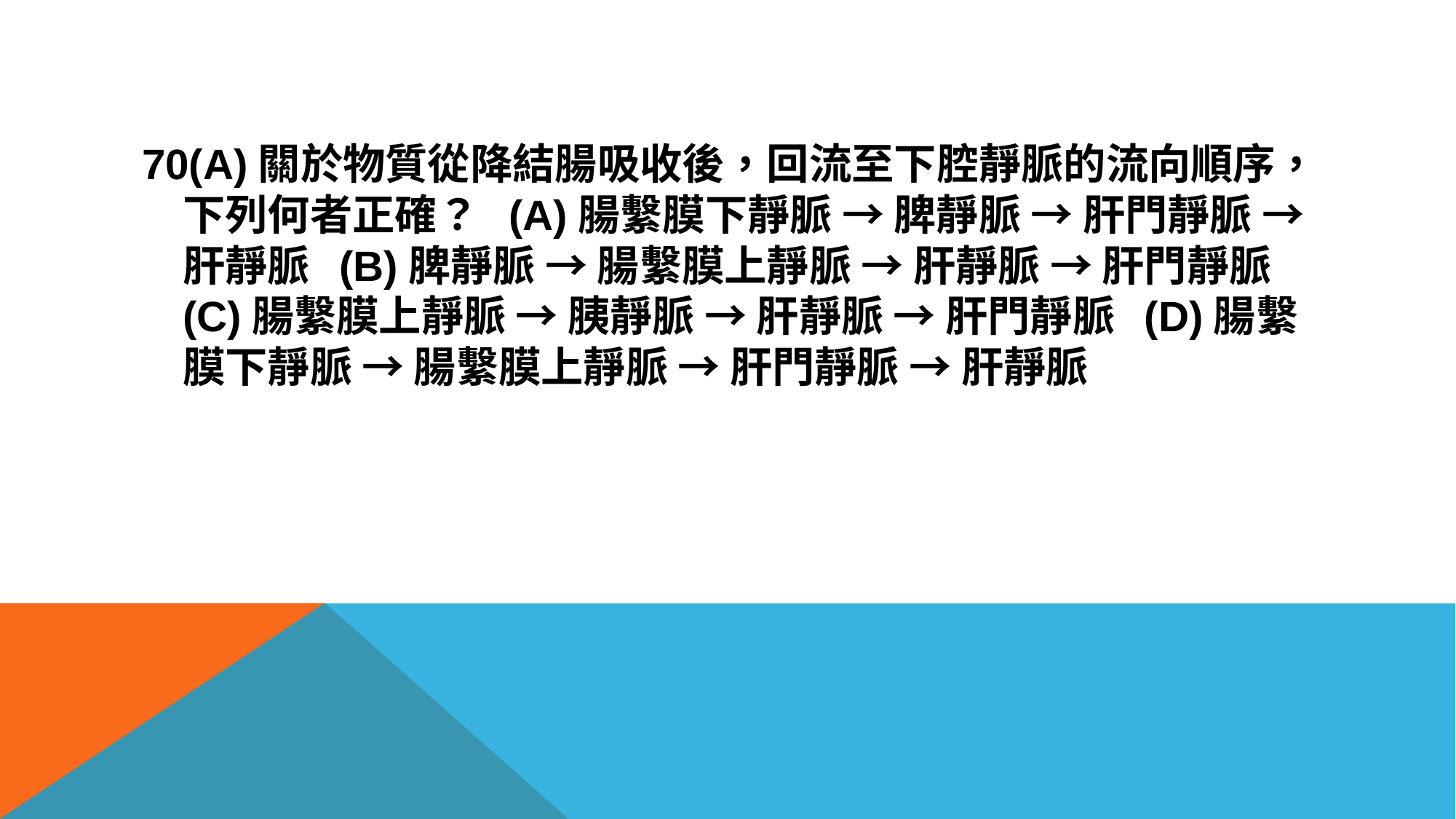

#
70(A)關於物質從降結腸吸收後，回流至下腔靜脈的流向順序，下列何者正確？  (A)腸繫膜下靜脈 → 脾靜脈 → 肝門靜脈 → 肝靜脈  (B)脾靜脈 → 腸繫膜上靜脈 → 肝靜脈 → 肝門靜脈  (C)腸繫膜上靜脈 → 胰靜脈 → 肝靜脈 → 肝門靜脈  (D)腸繫膜下靜脈 → 腸繫膜上靜脈 → 肝門靜脈 → 肝靜脈